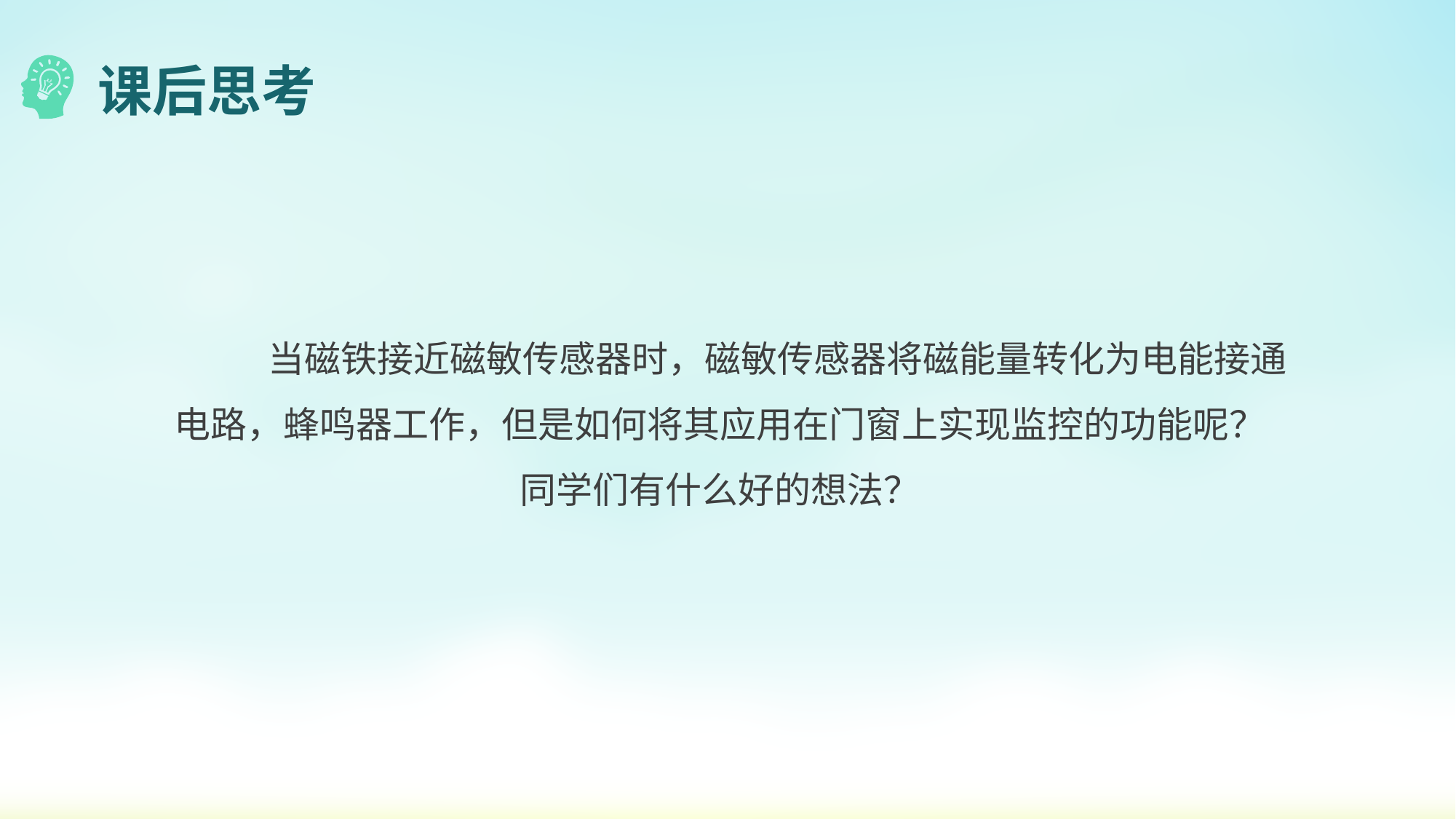

课后思考

             当磁铁接近磁敏传感器时，磁敏传感器将磁能量转化为电能接通
电路，蜂鸣器工作，但是如何将其应用在门窗上实现监控的功能呢？
同学们有什么好的想法？